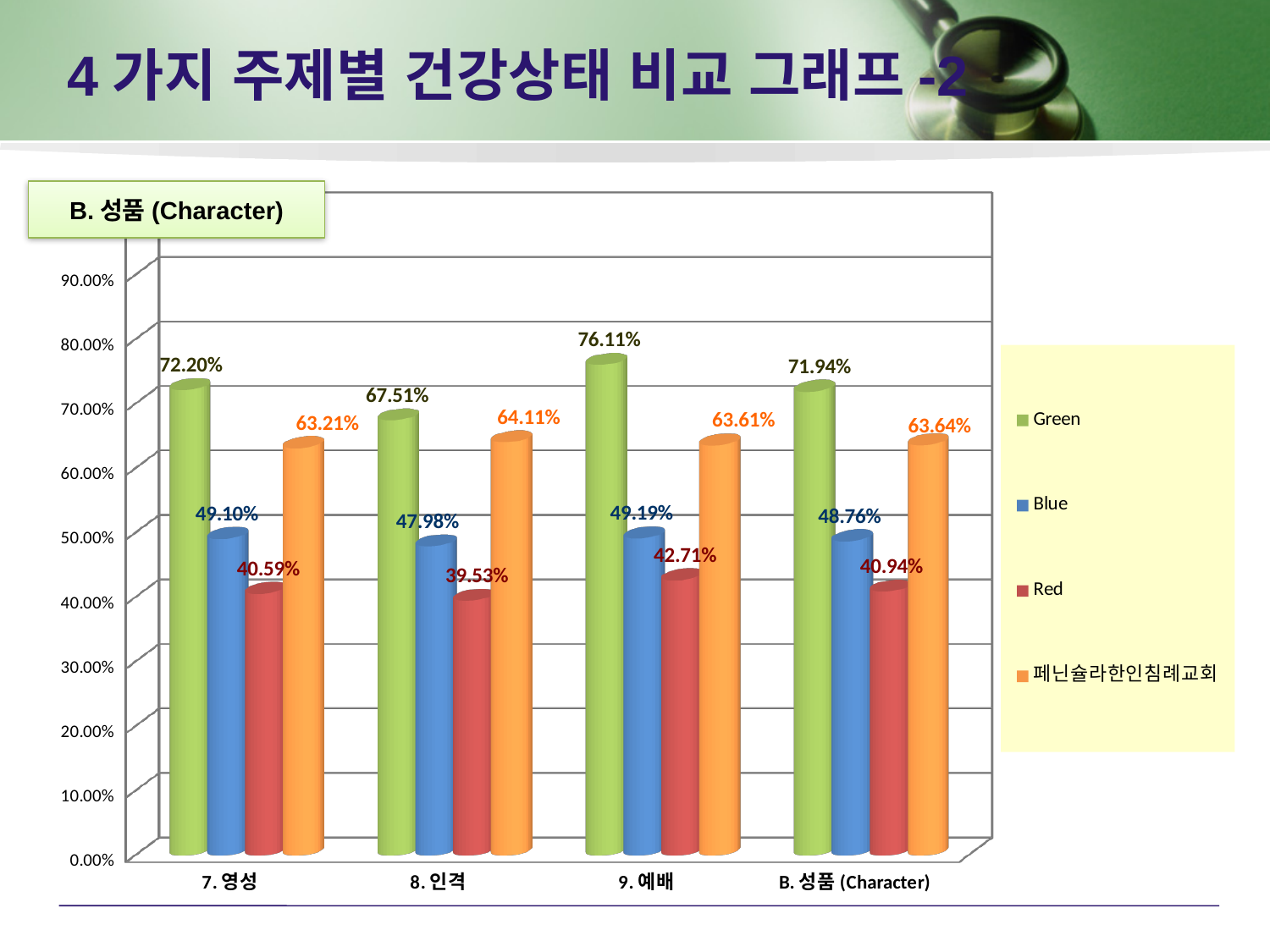

# 4가지 주제별 건강상태 비교 그래프-2

[unsupported chart]

B.성품(Character)